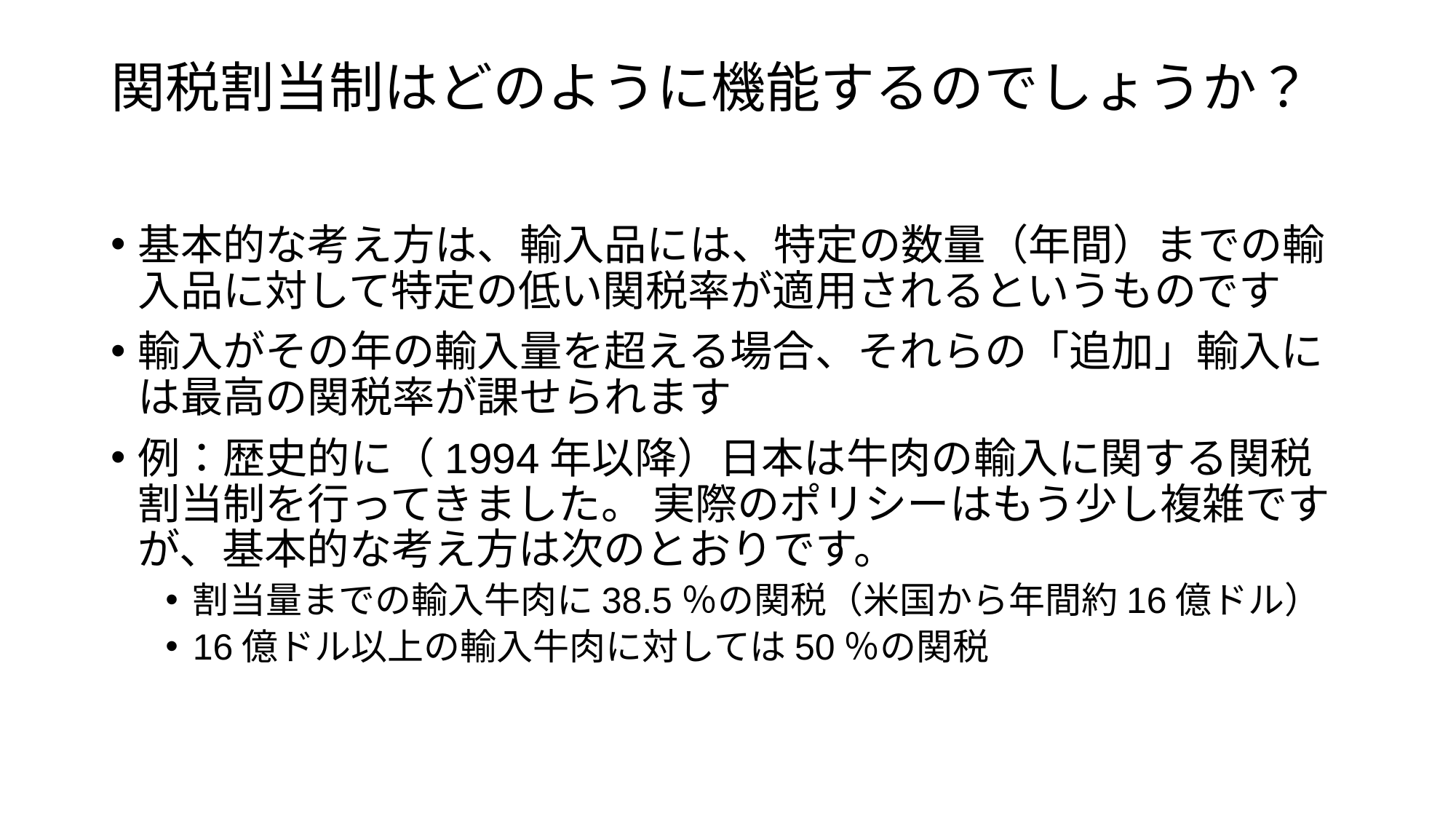

# 関税割当制はどのように機能するのでしょうか？
基本的な考え方は、輸入品には、特定の数量（年間）までの輸入品に対して特定の低い関税率が適用されるというものです
輸入がその年の輸入量を超える場合、それらの「追加」輸入には最高の関税率が課せられます
例：歴史的に（1994年以降）日本は牛肉の輸入に関する関税割当制を行ってきました。 実際のポリシーはもう少し複雑ですが、基本的な考え方は次のとおりです。
割当量までの輸入牛肉に38.5％の関税（米国から年間約16億ドル）
16億ドル以上の輸入牛肉に対しては50％の関税